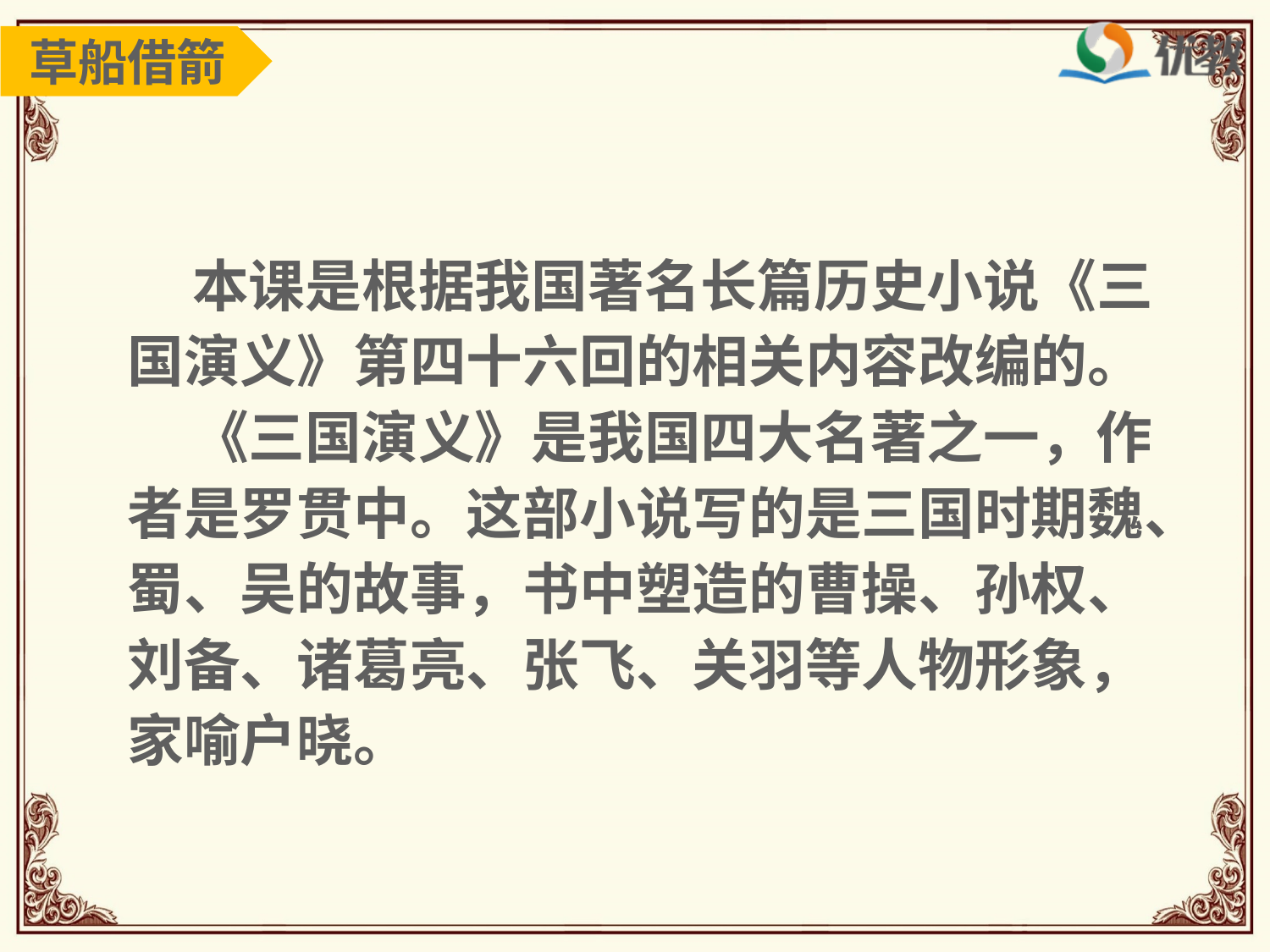

草船借箭
    本课是根据我国著名长篇历史小说《三国演义》第四十六回的相关内容改编的。
    《三国演义》是我国四大名著之一，作者是罗贯中。这部小说写的是三国时期魏、蜀、吴的故事，书中塑造的曹操、孙权、刘备、诸葛亮、张飞、关羽等人物形象，家喻户晓。